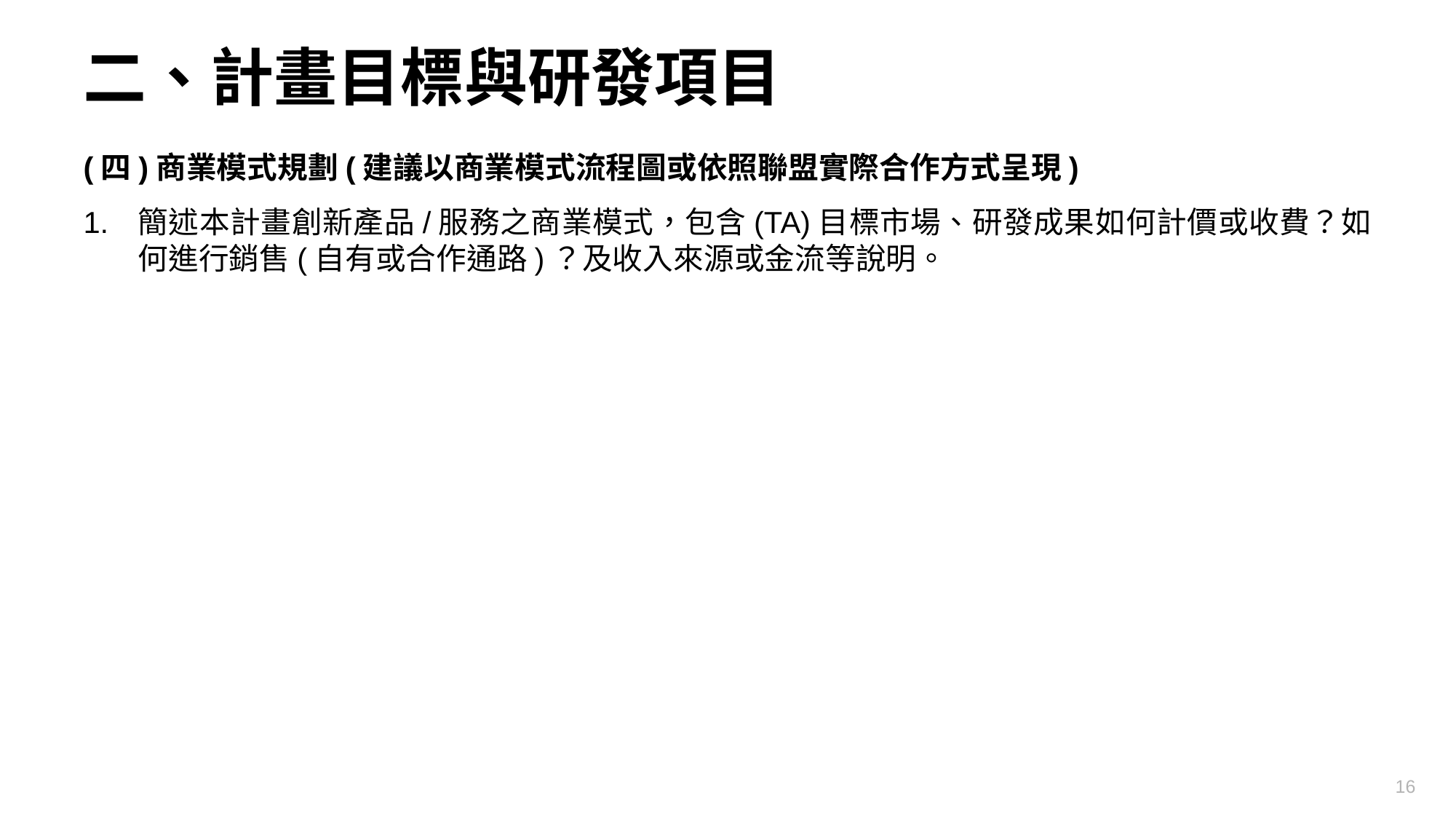

# 二、計畫目標與研發項目
(四)商業模式規劃(建議以商業模式流程圖或依照聯盟實際合作方式呈現)
簡述本計畫創新產品/服務之商業模式，包含(TA)目標市場、研發成果如何計價或收費？如何進行銷售(自有或合作通路)？及收入來源或金流等說明。

16